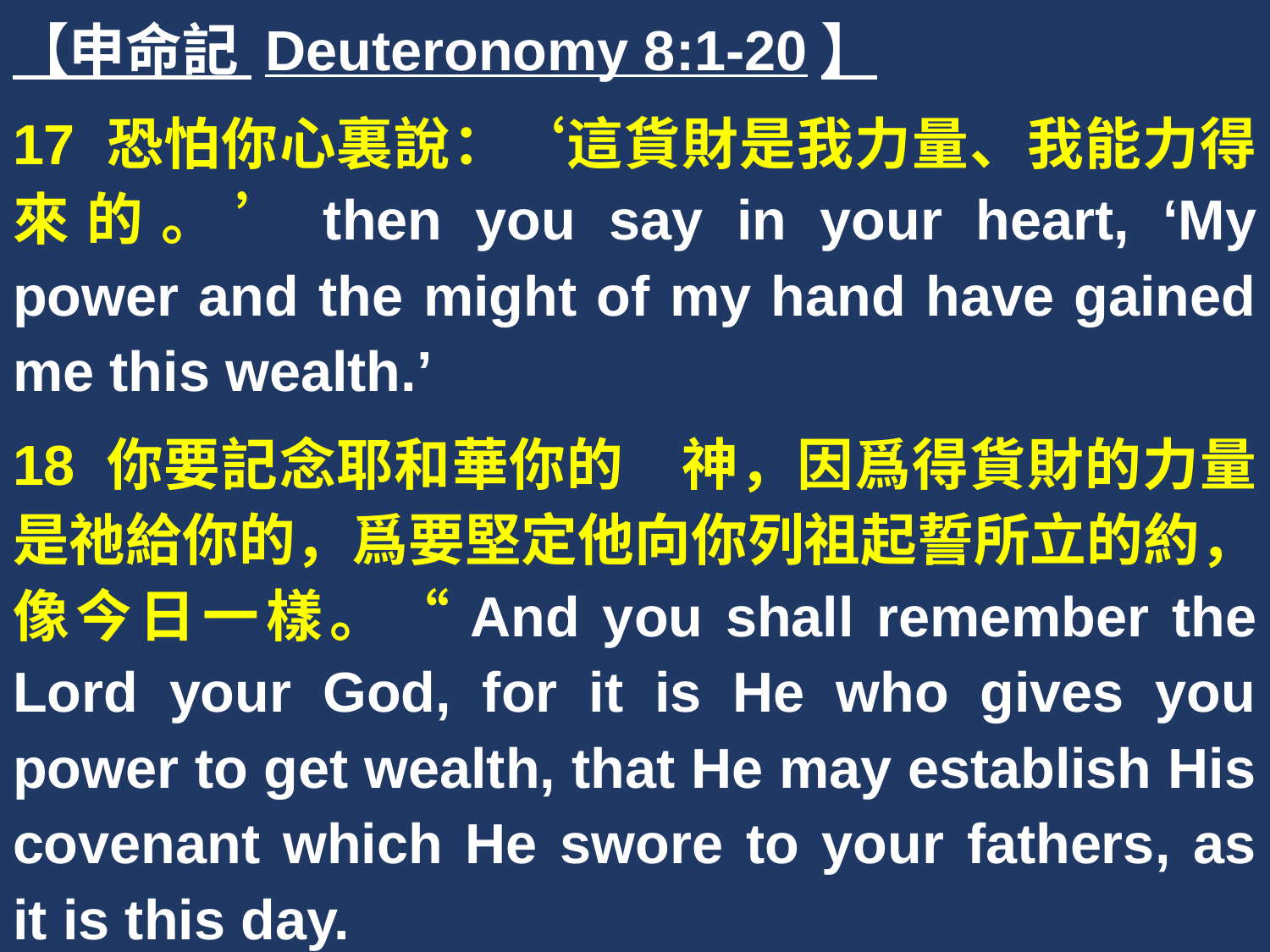

【申命記 Deuteronomy 8:1-20】
17 恐怕你心裏說：‘這貨財是我力量、我能力得來的。’then you say in your heart, ‘My power and the might of my hand have gained me this wealth.’
18 你要記念耶和華你的　神，因爲得貨財的力量是祂給你的，爲要堅定他向你列祖起誓所立的約，像今日一樣。“And you shall remember the Lord your God, for it is He who gives you power to get wealth, that He may establish His covenant which He swore to your fathers, as it is this day.